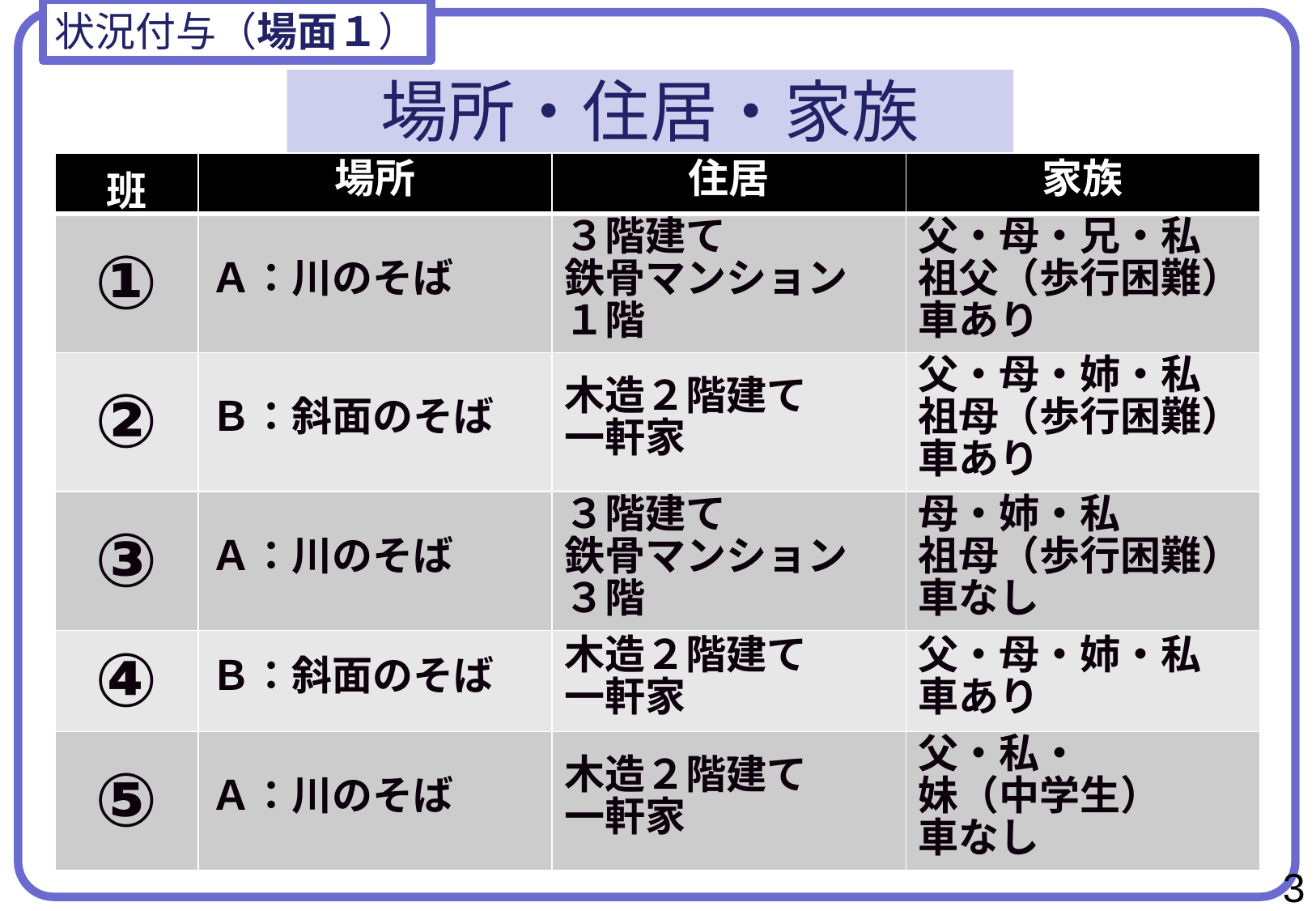

状況付与（場面１）

場所・住居・家族
| 班 | 場所 | 住居 | 家族 |
| --- | --- | --- | --- |
| ① | Ａ：川のそば | ３階建て 鉄骨マンション １階 | 父・母・兄・私 祖父（歩行困難） 車あり |
| ② | Ｂ：斜面のそば | 木造２階建て 一軒家 | 父・母・姉・私 祖母（歩行困難） 車あり |
| ③ | Ａ：川のそば | ３階建て 鉄骨マンション ３階 | 母・姉・私 祖母（歩行困難） 車なし |
| ④ | Ｂ：斜面のそば | 木造２階建て 一軒家 | 父・母・姉・私 車あり |
| ⑤ | Ａ：川のそば | 木造２階建て 一軒家 | 父・私・ 妹（中学生） 車なし |
3